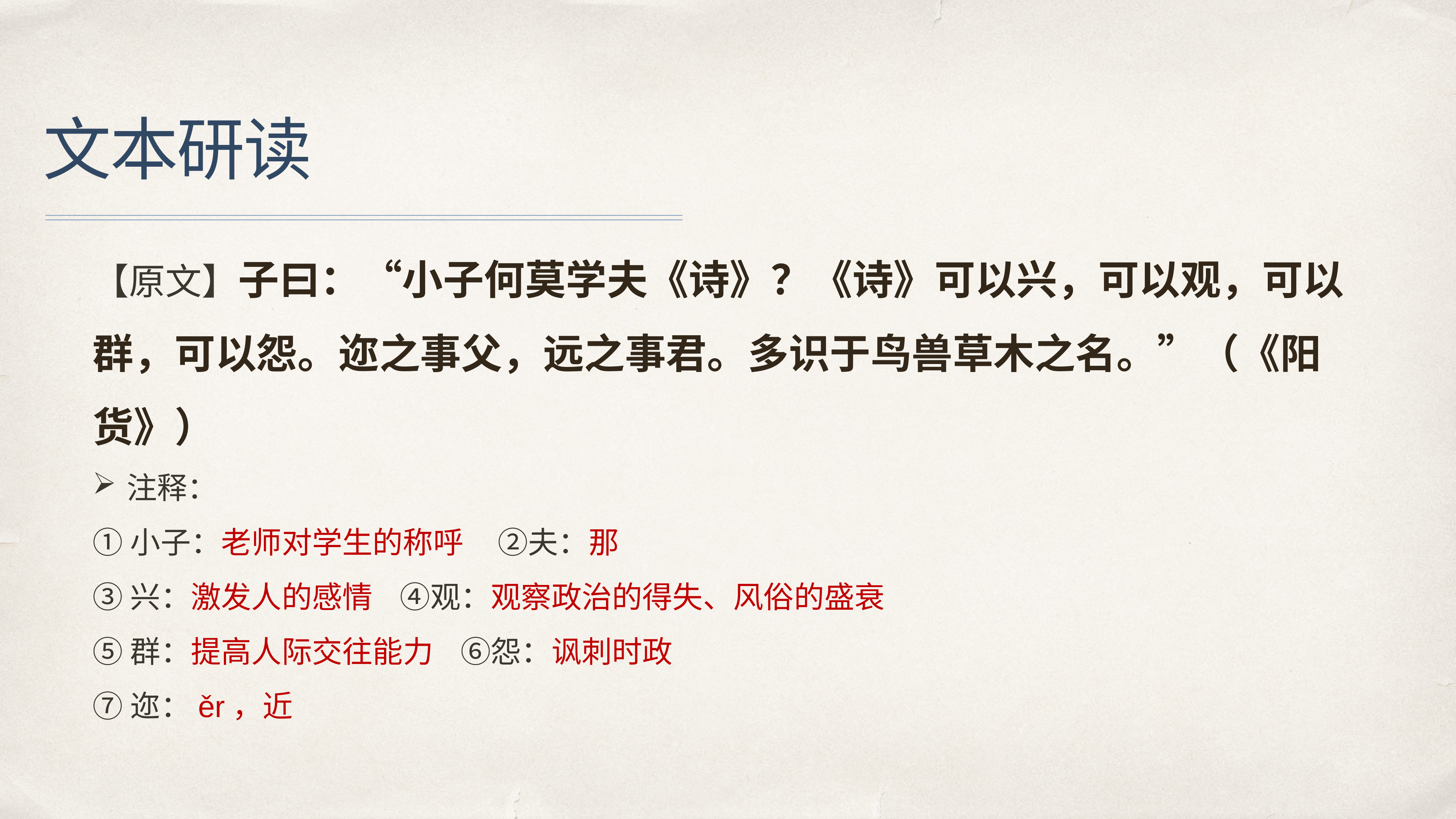

# 文本研读

【原文】子曰：“小子何莫学夫《诗》？《诗》可以兴，可以观，可以群，可以怨。迩之事父，远之事君。多识于鸟兽草木之名。”（《阳货》）
注释：
①小子：老师对学生的称呼     ②夫：那
③兴：激发人的感情    ④观：观察政治的得失、风俗的盛衰
⑤群：提高人际交往能力    ⑥怨：讽刺时政
⑦迩：ěr，近